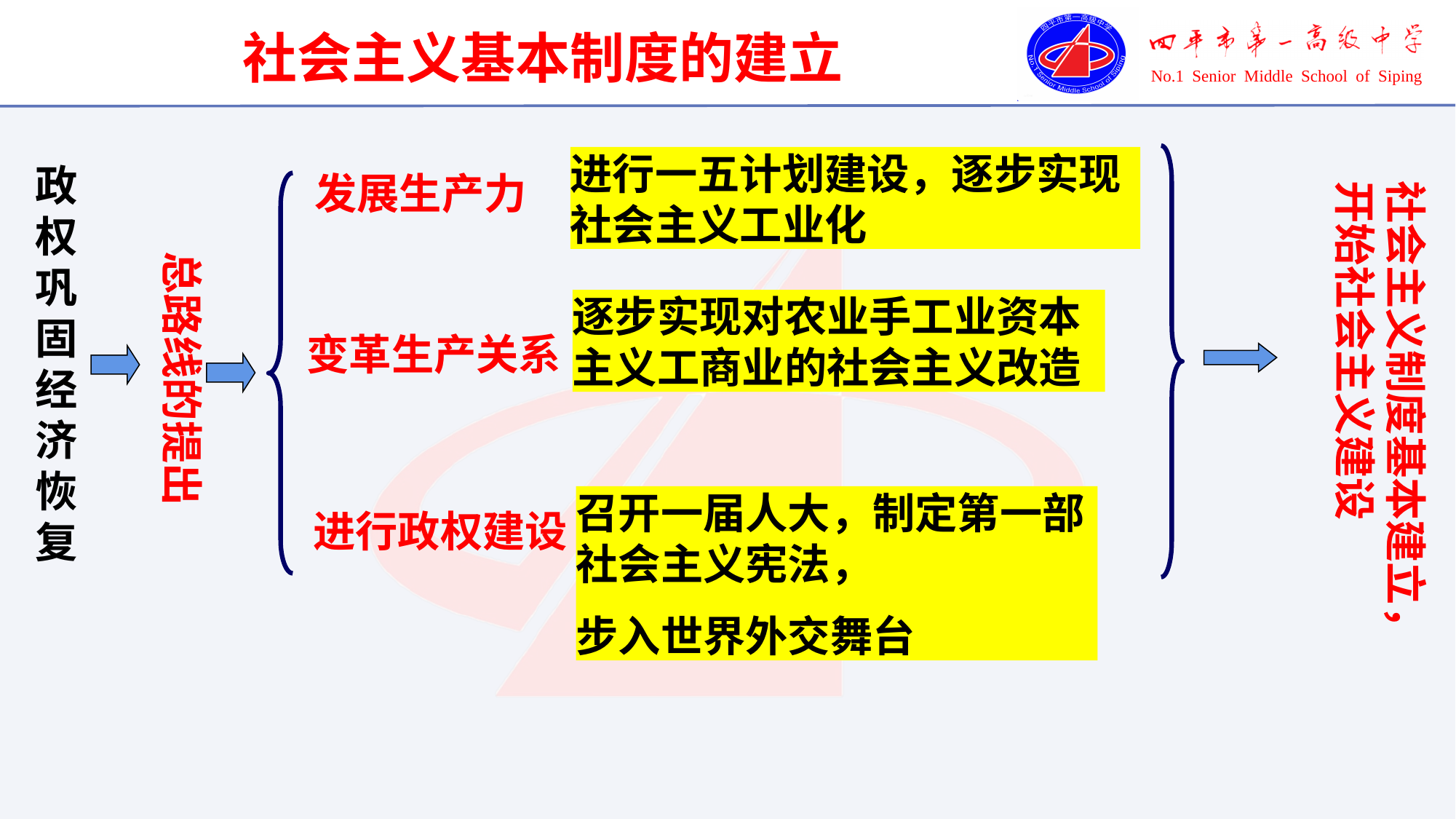

社会主义基本制度的建立

进行一五计划建设，逐步实现社会主义工业化
政权巩固经济恢复
发展生产力
社会主义制度基本建立，开始社会主义建设

总路线的提出
逐步实现对农业手工业资本主义工商业的社会主义改造
变革生产关系

召开一届人大，制定第一部社会主义宪法，
步入世界外交舞台
进行政权建设